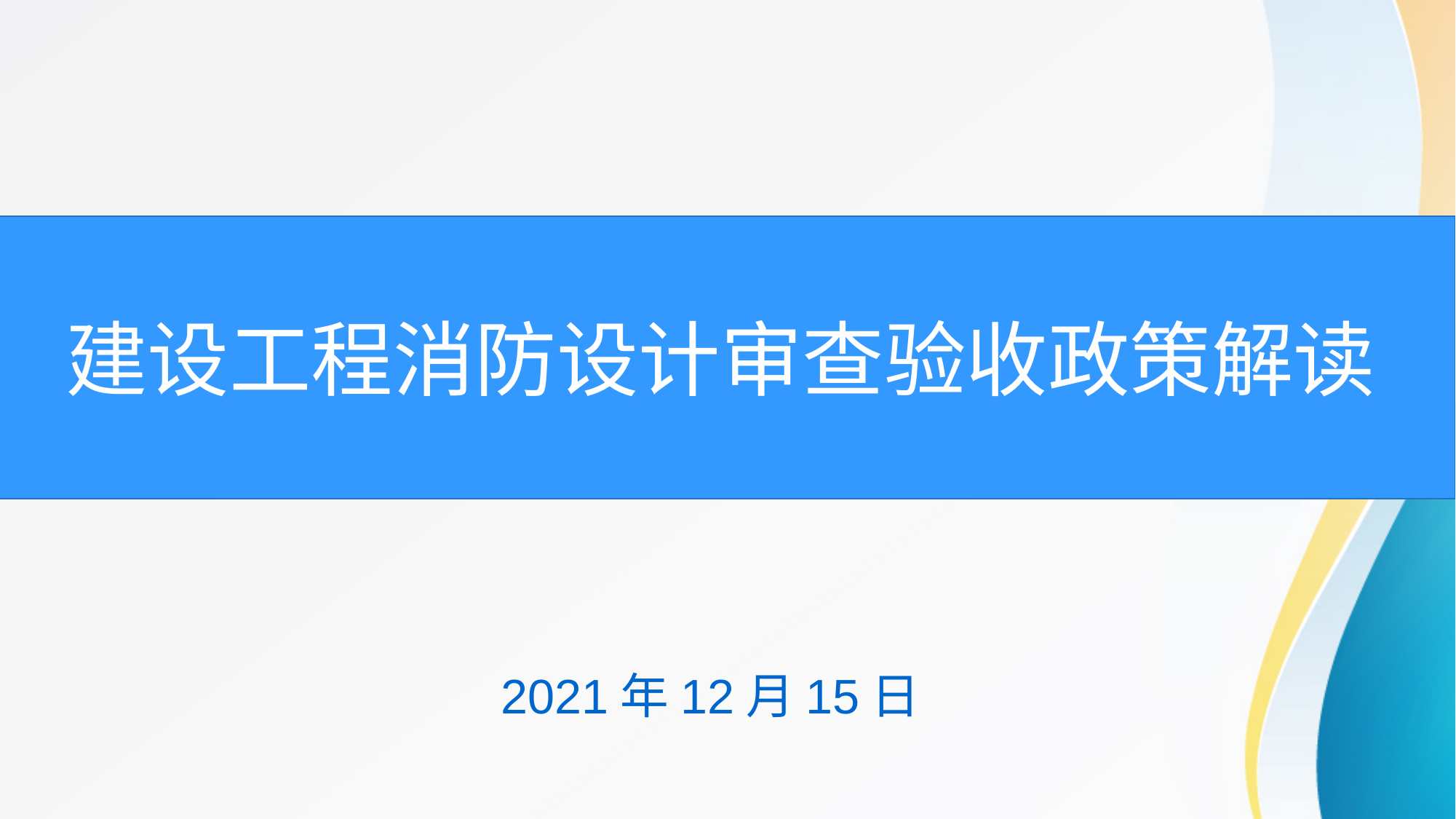

建设工程消防设计审查验收政策解读
# 建设工程消防设计审查验收政策解读

            2021年12月15日